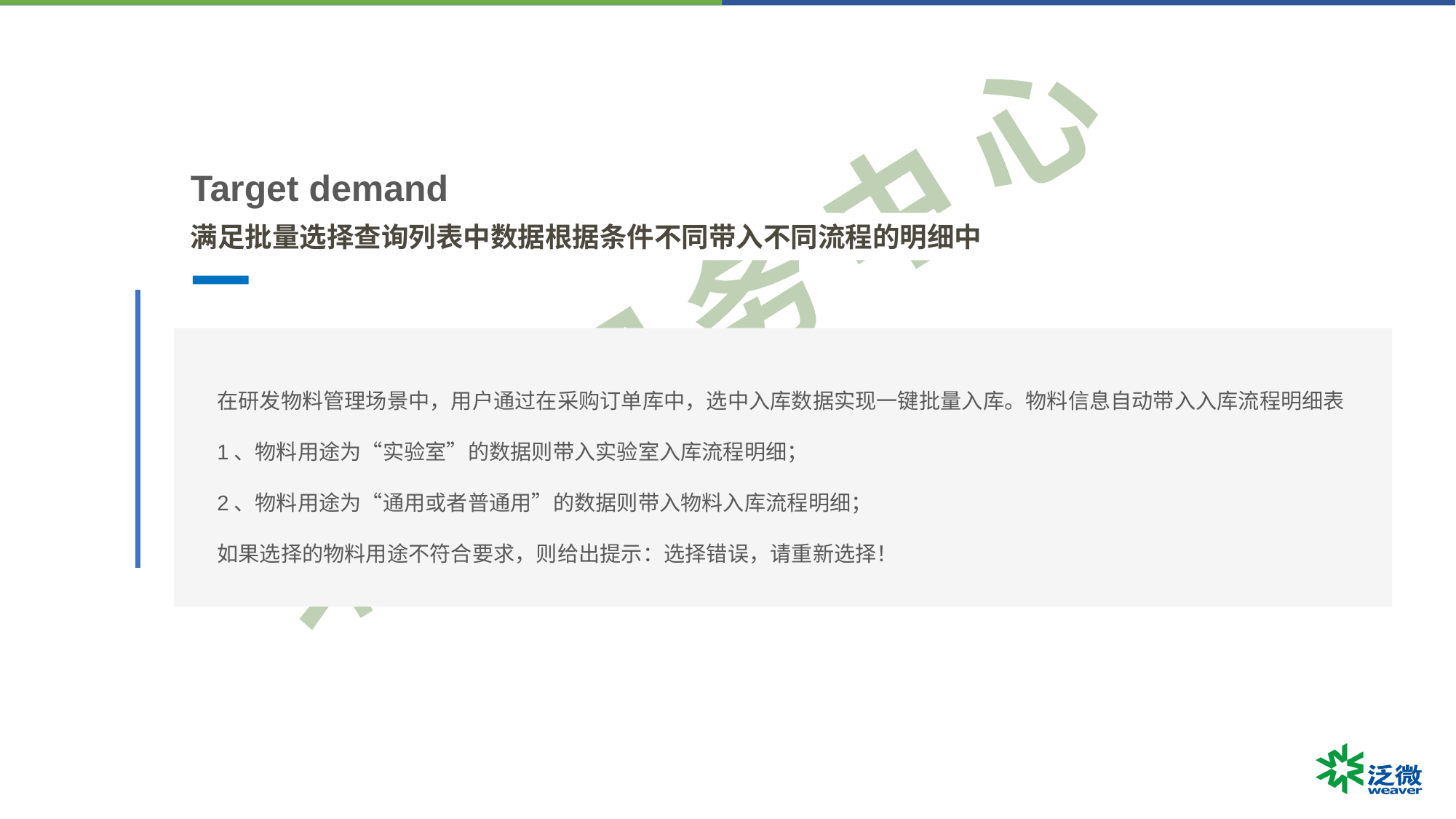

Target demand

满足批量选择查询列表中数据根据条件不同带入不同流程的明细中

在研发物料管理场景中，用户通过在采购订单库中，选中入库数据实现一键批量入库。物料信息自动带入入库流程明细表1、物料用途为“实验室”的数据则带入实验室入库流程明细；
2、物料用途为“通用或者普通用”的数据则带入物料入库流程明细；
如果选择的物料用途不符合要求，则给出提示：选择错误，请重新选择！